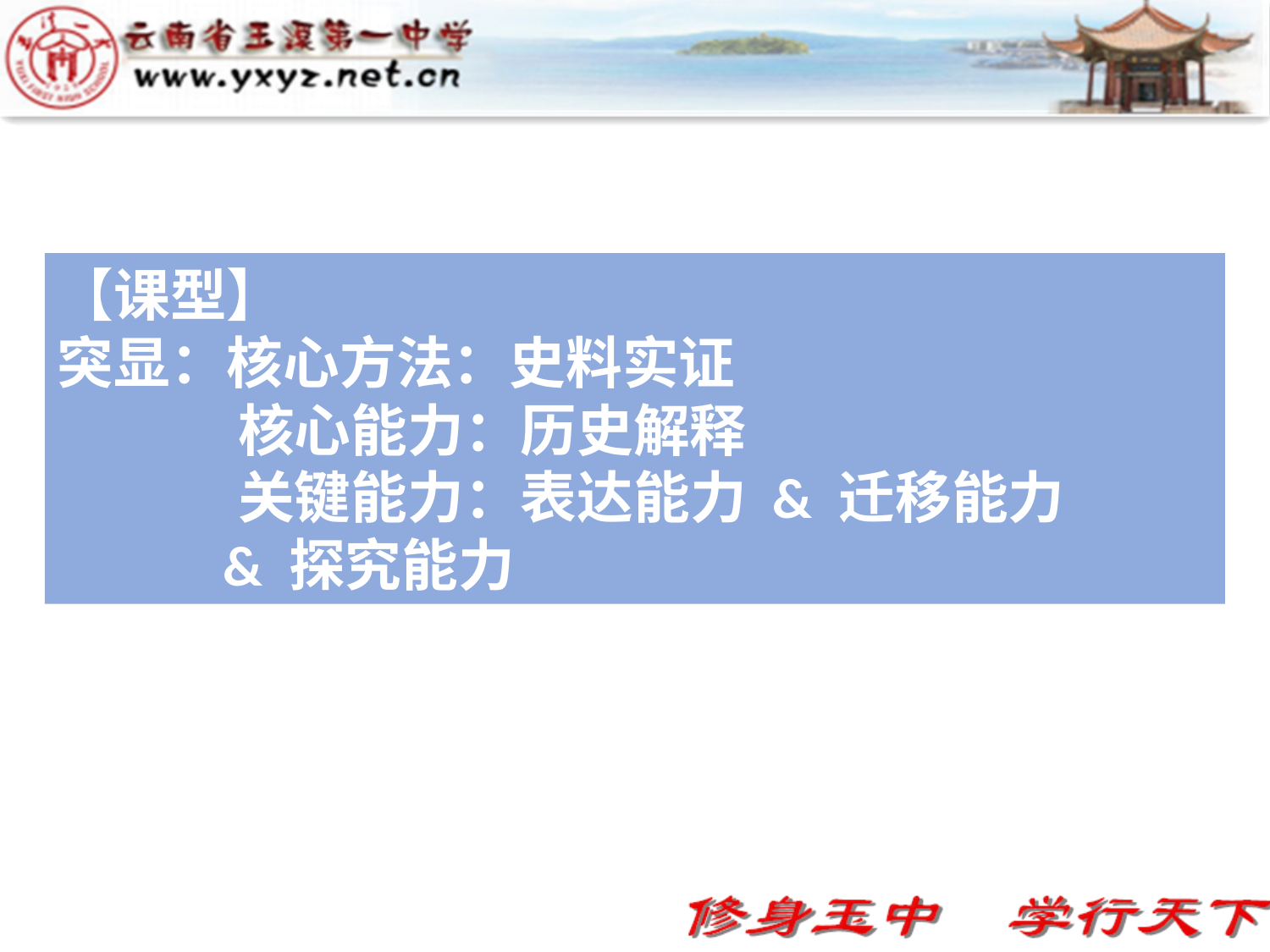

【课型】
突显：核心方法：史料实证
        核心能力：历史解释
        关键能力：表达能力 & 迁移能力
        & 探究能力